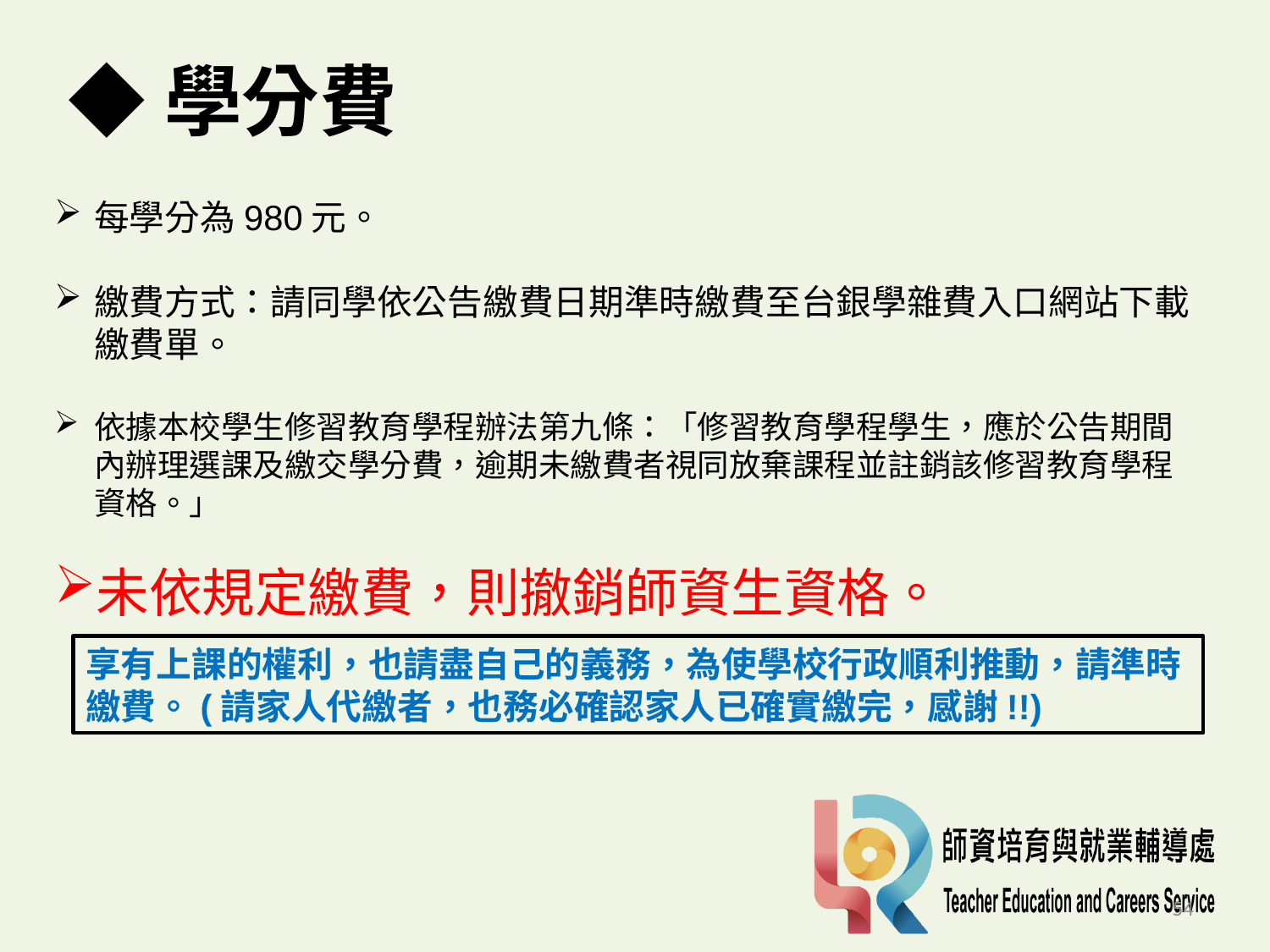

# ◆學分費
每學分為980元。

繳費方式：請同學依公告繳費日期準時繳費至台銀學雜費入口網站下載繳費單。

依據本校學生修習教育學程辦法第九條：「修習教育學程學生，應於公告期間內辦理選課及繳交學分費，逾期未繳費者視同放棄課程並註銷該修習教育學程資格。」

未依規定繳費，則撤銷師資生資格。

享有上課的權利，也請盡自己的義務，為使學校行政順利推動，請準時繳費。(請家人代繳者，也務必確認家人已確實繳完，感謝!!)
54